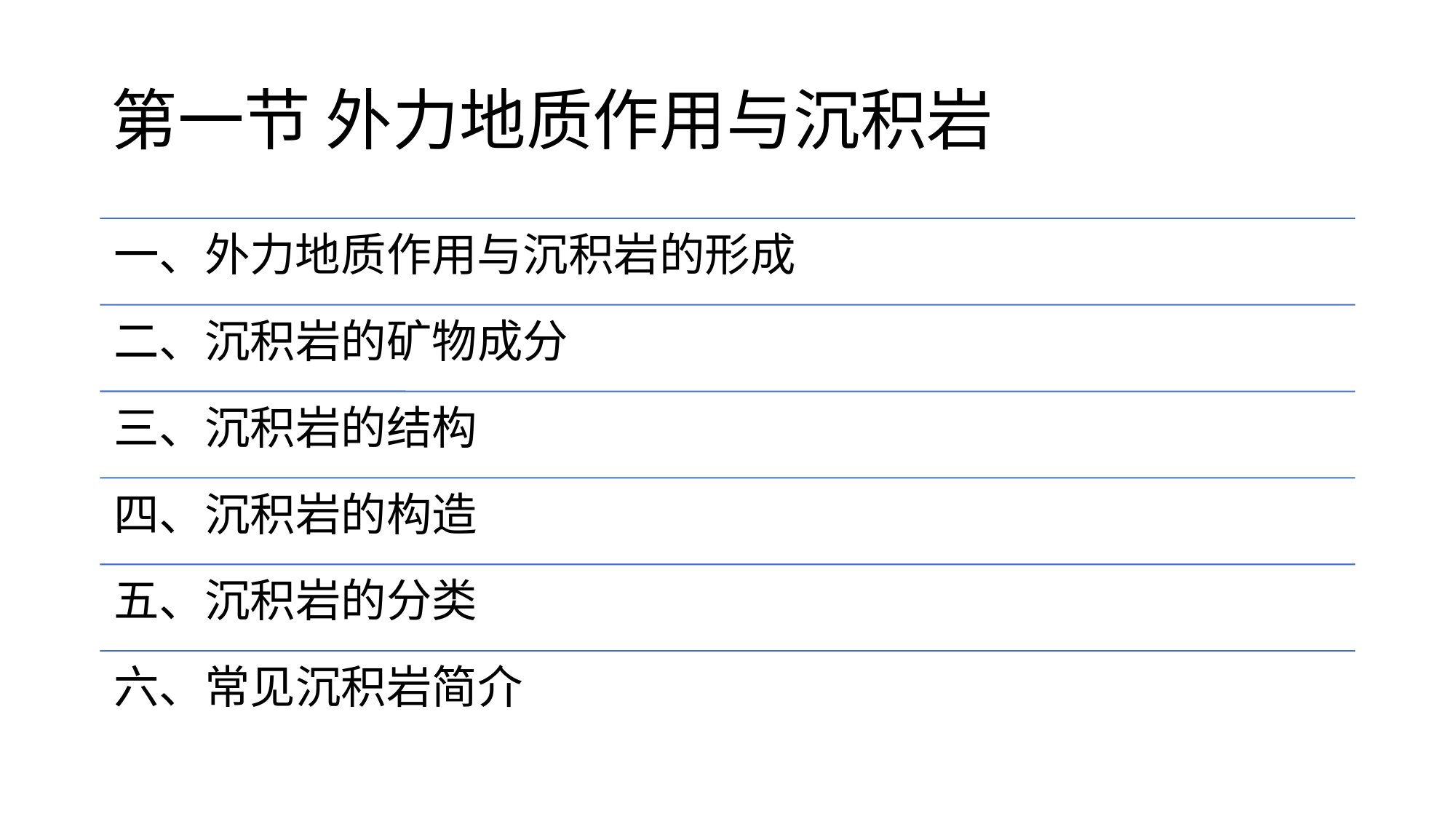

# 第一节 外力地质作用与沉积岩
一、外力地质作用与沉积岩的形成
二、沉积岩的矿物成分
三、沉积岩的结构
四、沉积岩的构造
五、沉积岩的分类
六、常见沉积岩简介